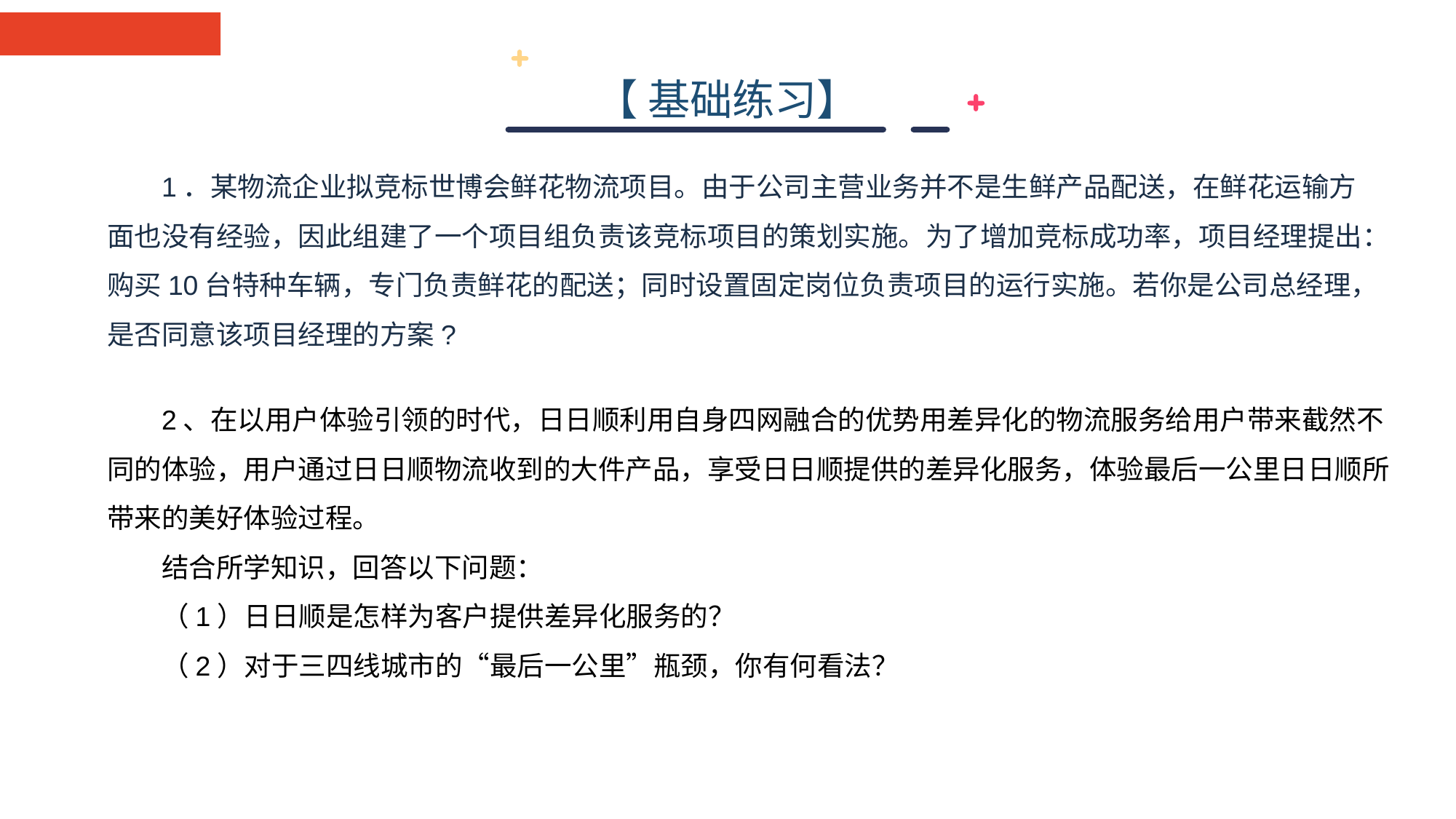

【 基础练习】

1．某物流企业拟竞标世博会鲜花物流项目。由于公司主营业务并不是生鲜产品配送，在鲜花运输方面也没有经验，因此组建了一个项目组负责该竞标项目的策划实施。为了增加竞标成功率，项目经理提出：购买10台特种车辆，专门负责鲜花的配送；同时设置固定岗位负责项目的运行实施。若你是公司总经理，是否同意该项目经理的方案?

2、在以用户体验引领的时代，日日顺利用自身四网融合的优势用差异化的物流服务给用户带来截然不同的体验，用户通过日日顺物流收到的大件产品，享受日日顺提供的差异化服务，体验最后一公里日日顺所带来的美好体验过程。
结合所学知识，回答以下问题：
（1）日日顺是怎样为客户提供差异化服务的？
（2）对于三四线城市的“最后一公里”瓶颈，你有何看法？